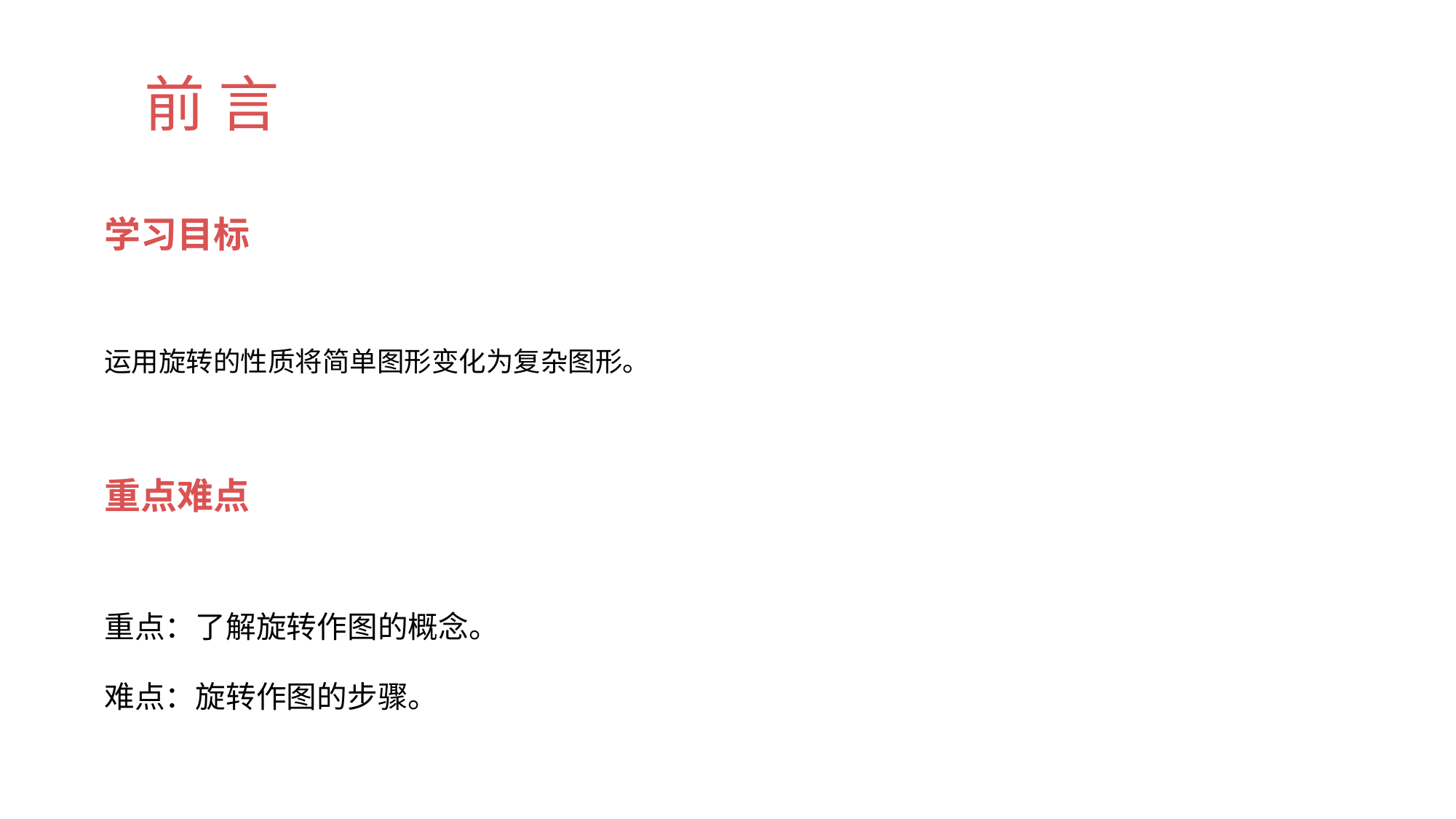

前 言
学习目标
运用旋转的性质将简单图形变化为复杂图形。
重点难点
重点：了解旋转作图的概念。
难点：旋转作图的步骤。